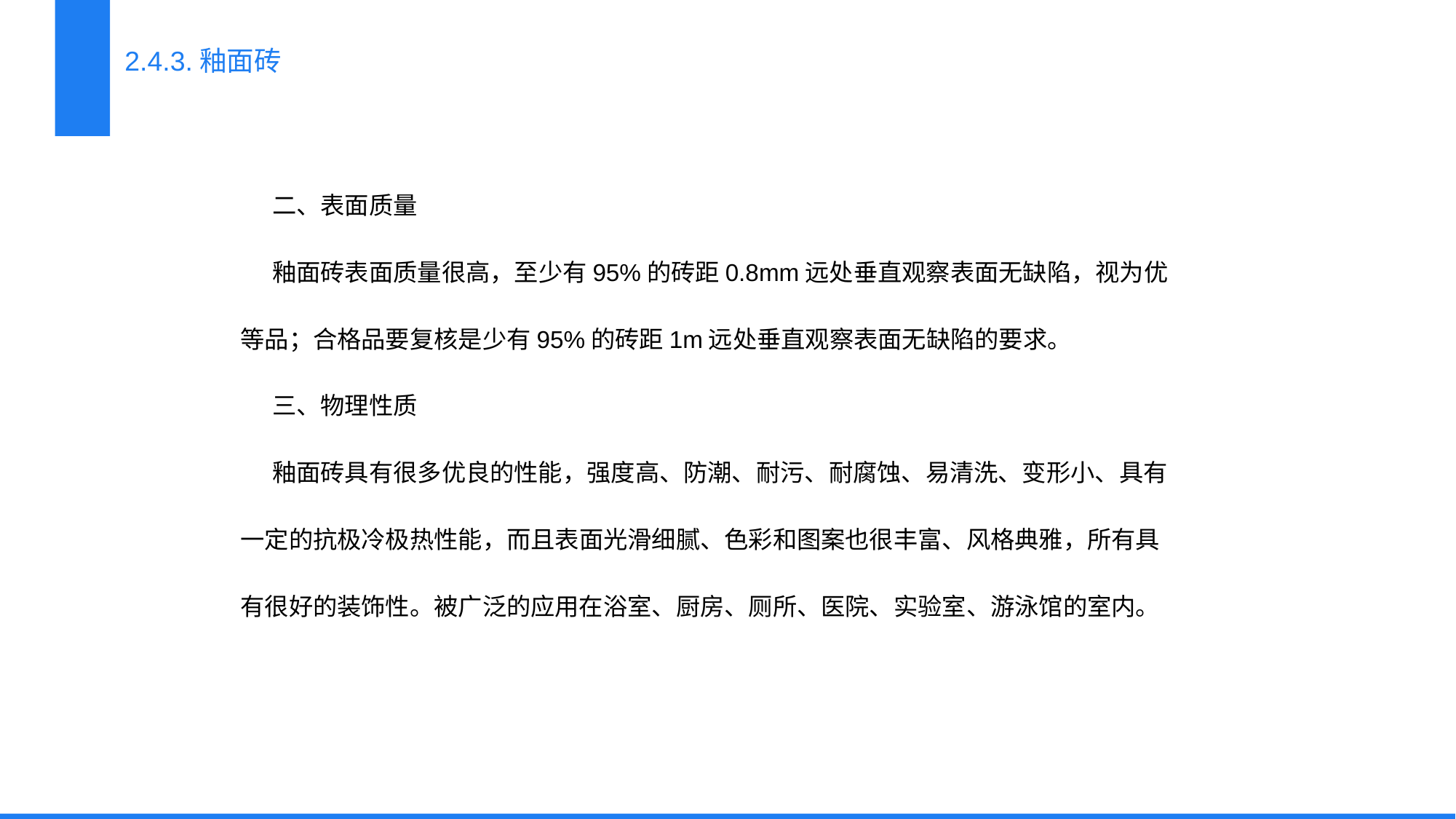

2.4.3.釉面砖

二、表面质量
釉面砖表面质量很高，至少有95%的砖距0.8mm远处垂直观察表面无缺陷，视为优等品；合格品要复核是少有95%的砖距1m远处垂直观察表面无缺陷的要求。
三、物理性质
釉面砖具有很多优良的性能，强度高、防潮、耐污、耐腐蚀、易清洗、变形小、具有一定的抗极冷极热性能，而且表面光滑细腻、色彩和图案也很丰富、风格典雅，所有具有很好的装饰性。被广泛的应用在浴室、厨房、厕所、医院、实验室、游泳馆的室内。